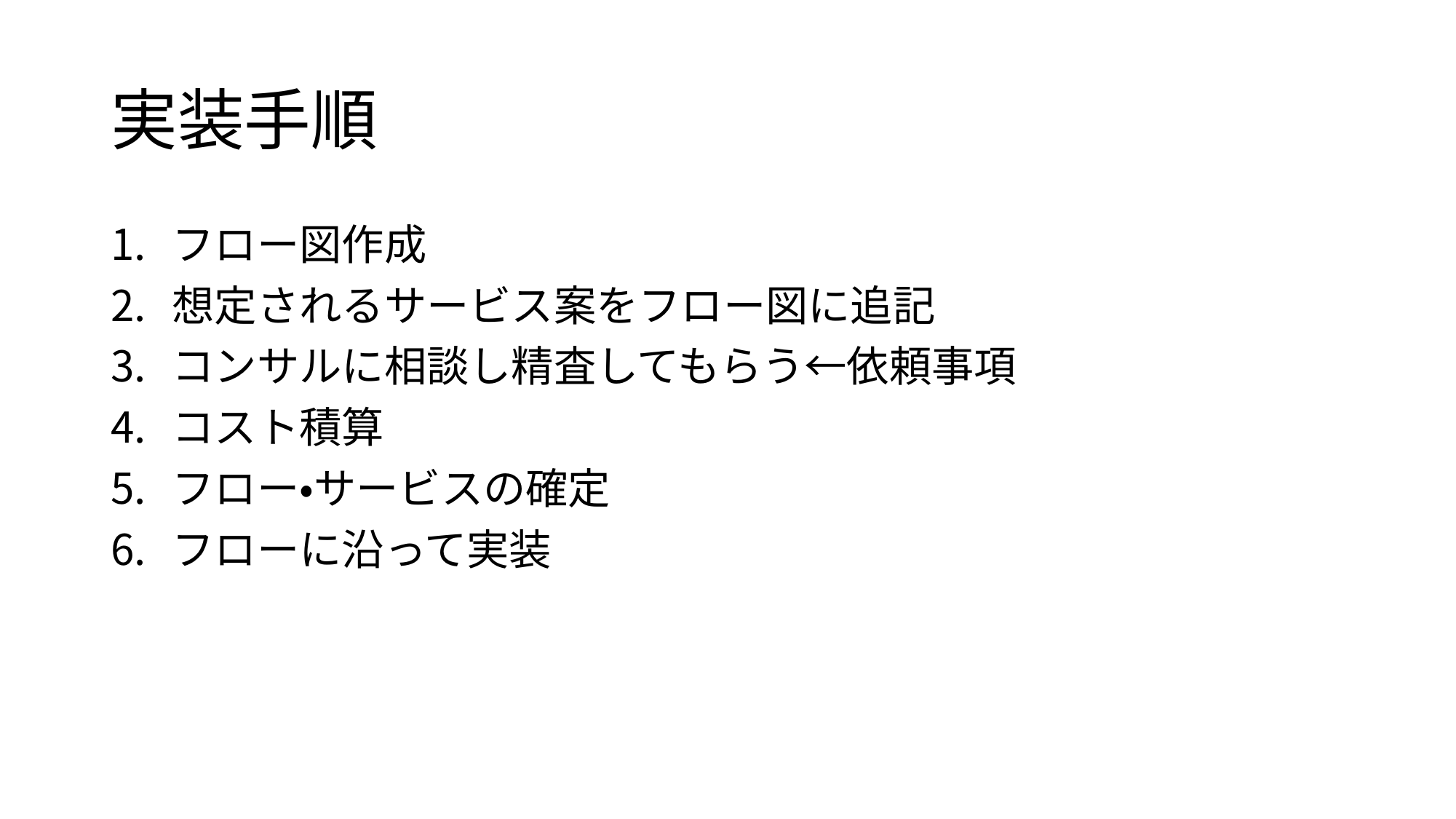

# 実装手順
フロー図作成
想定されるサービス案をフロー図に追記
コンサルに相談し精査してもらう←依頼事項
コスト積算
フロー・サービスの確定
フローに沿って実装